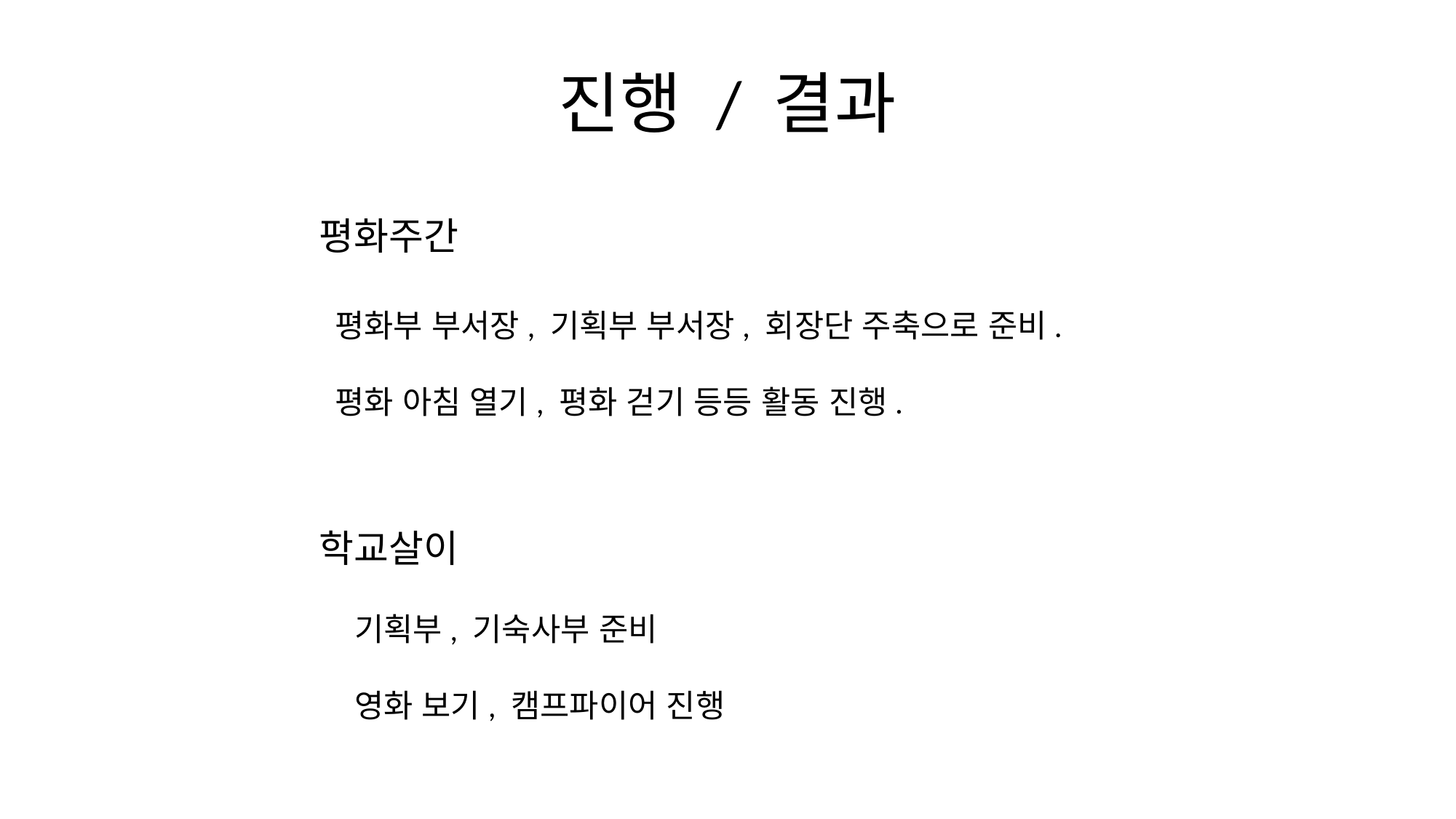

# 진행 / 결과
평화주간
평화부 부서장, 기획부 부서장, 회장단 주축으로 준비.

평화 아침 열기, 평화 걷기 등등 활동 진행.
학교살이
기획부, 기숙사부 준비

영화 보기, 캠프파이어 진행